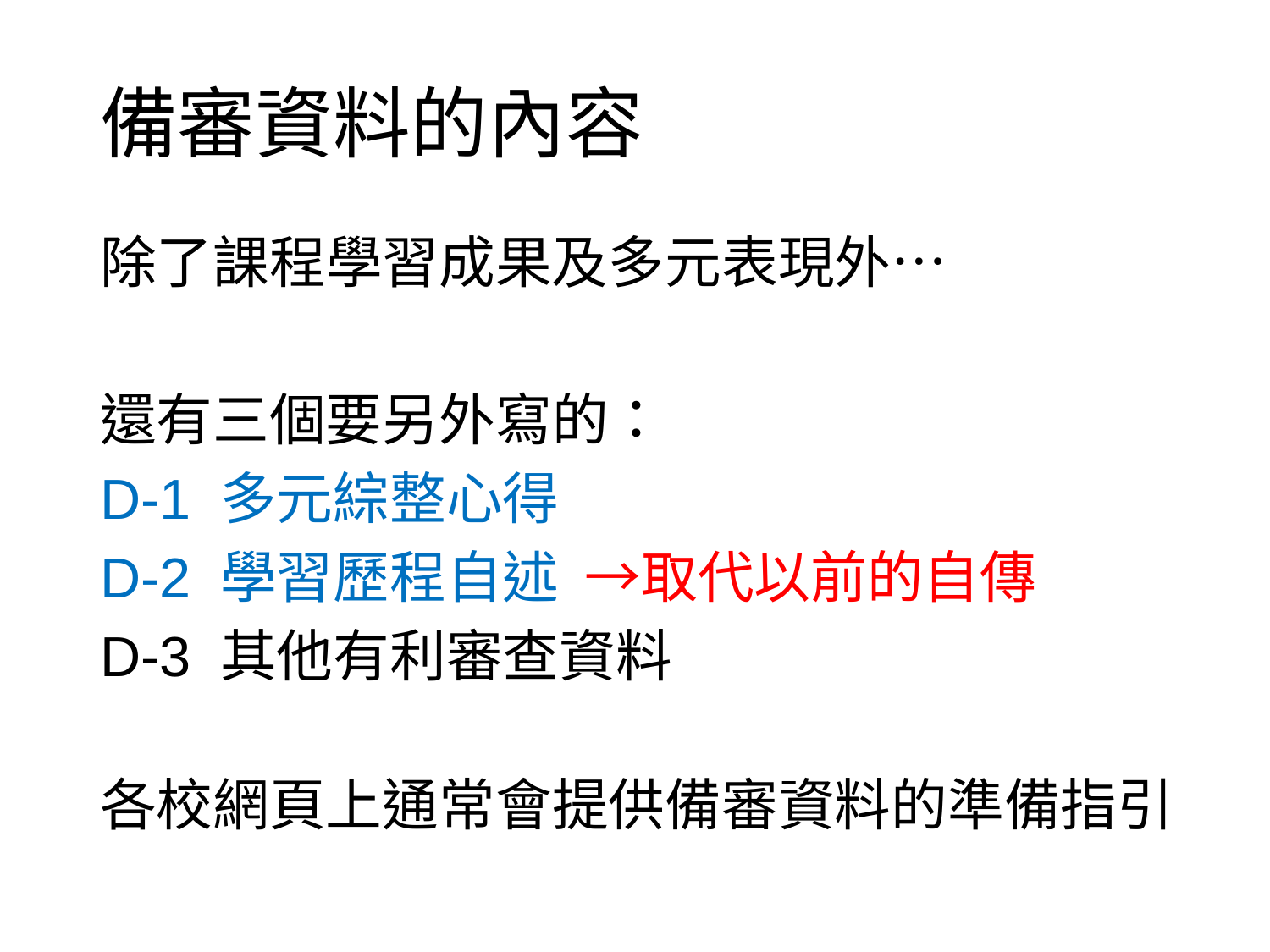

# 備審資料的內容
除了課程學習成果及多元表現外…

還有三個要另外寫的：
D-1 多元綜整心得
D-2 學習歷程自述  →取代以前的自傳
D-3 其他有利審查資料

各校網頁上通常會提供備審資料的準備指引